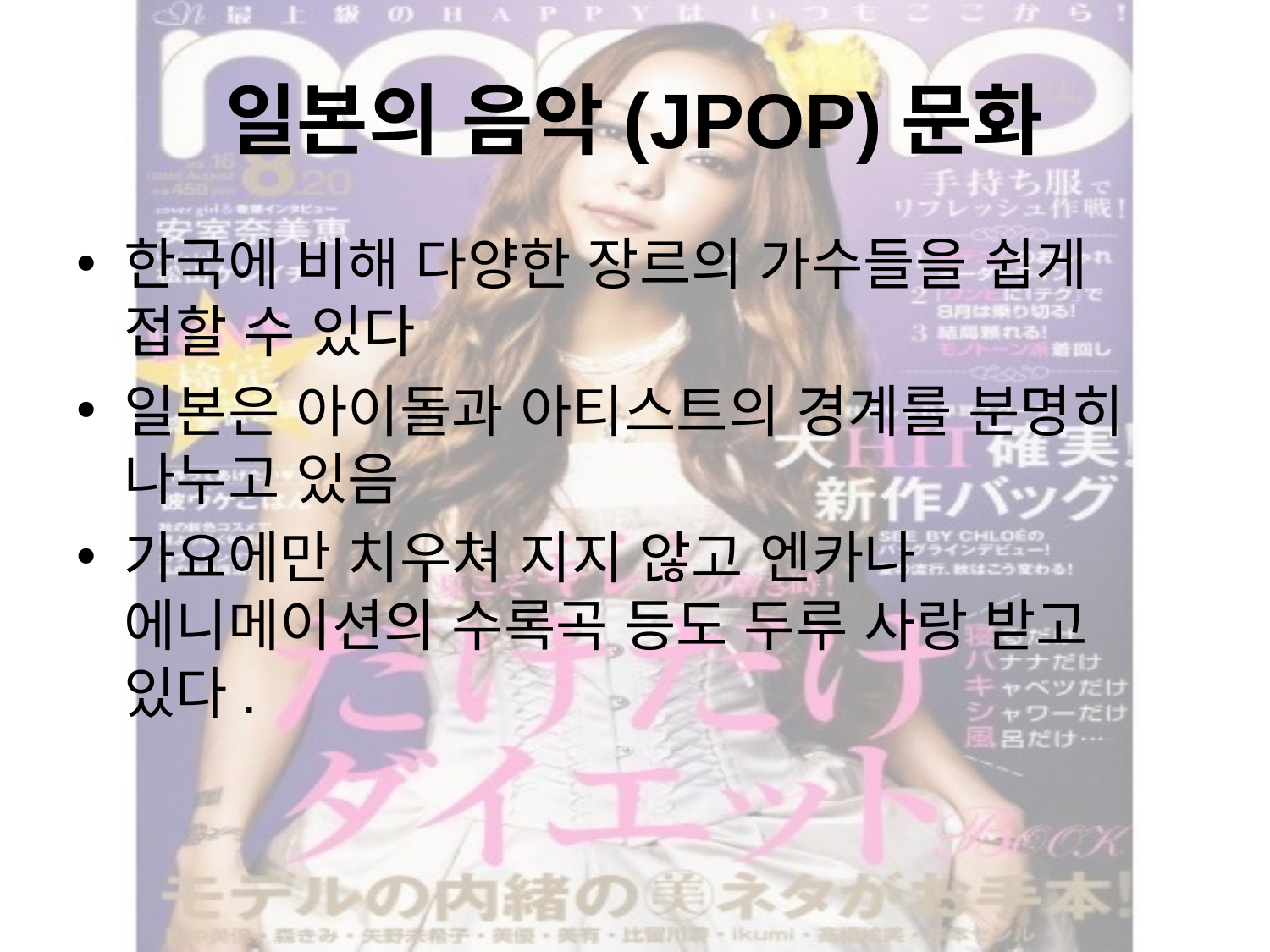

# 일본의 음악(JPOP)문화
한국에 비해 다양한 장르의 가수들을 쉽게 접할 수 있다
일본은 아이돌과 아티스트의 경계를 분명히 나누고 있음
가요에만 치우쳐 지지 않고 엔카나 에니메이션의 수록곡 등도 두루 사랑 받고 있다.